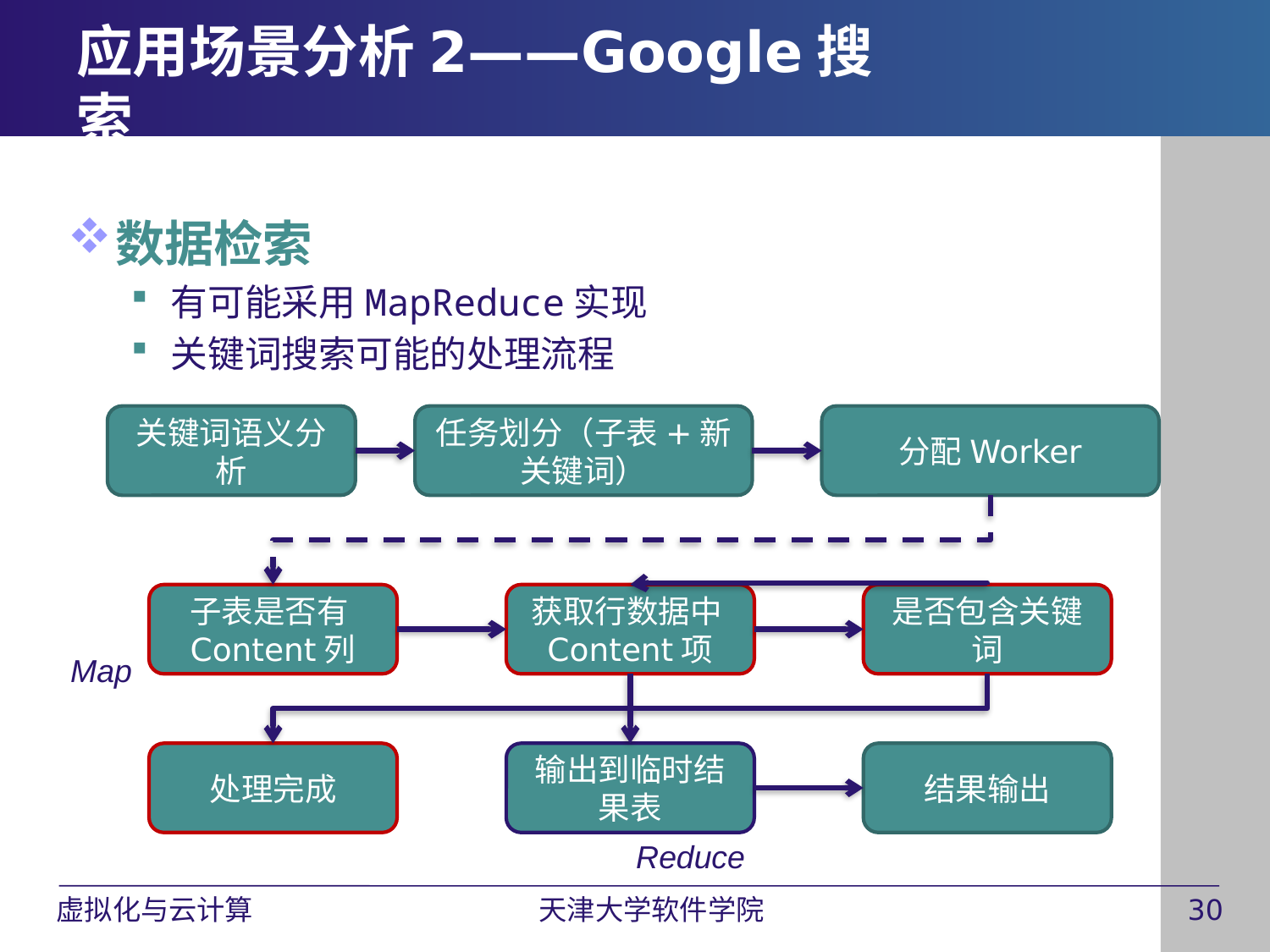

应用场景分析2——Google搜索
数据检索
有可能采用MapReduce实现
关键词搜索可能的处理流程
关键词语义分析
任务划分（子表+新关键词）
分配Worker
子表是否有Content列
获取行数据中Content项
是否包含关键词
Map
处理完成
输出到临时结果表
结果输出
Reduce